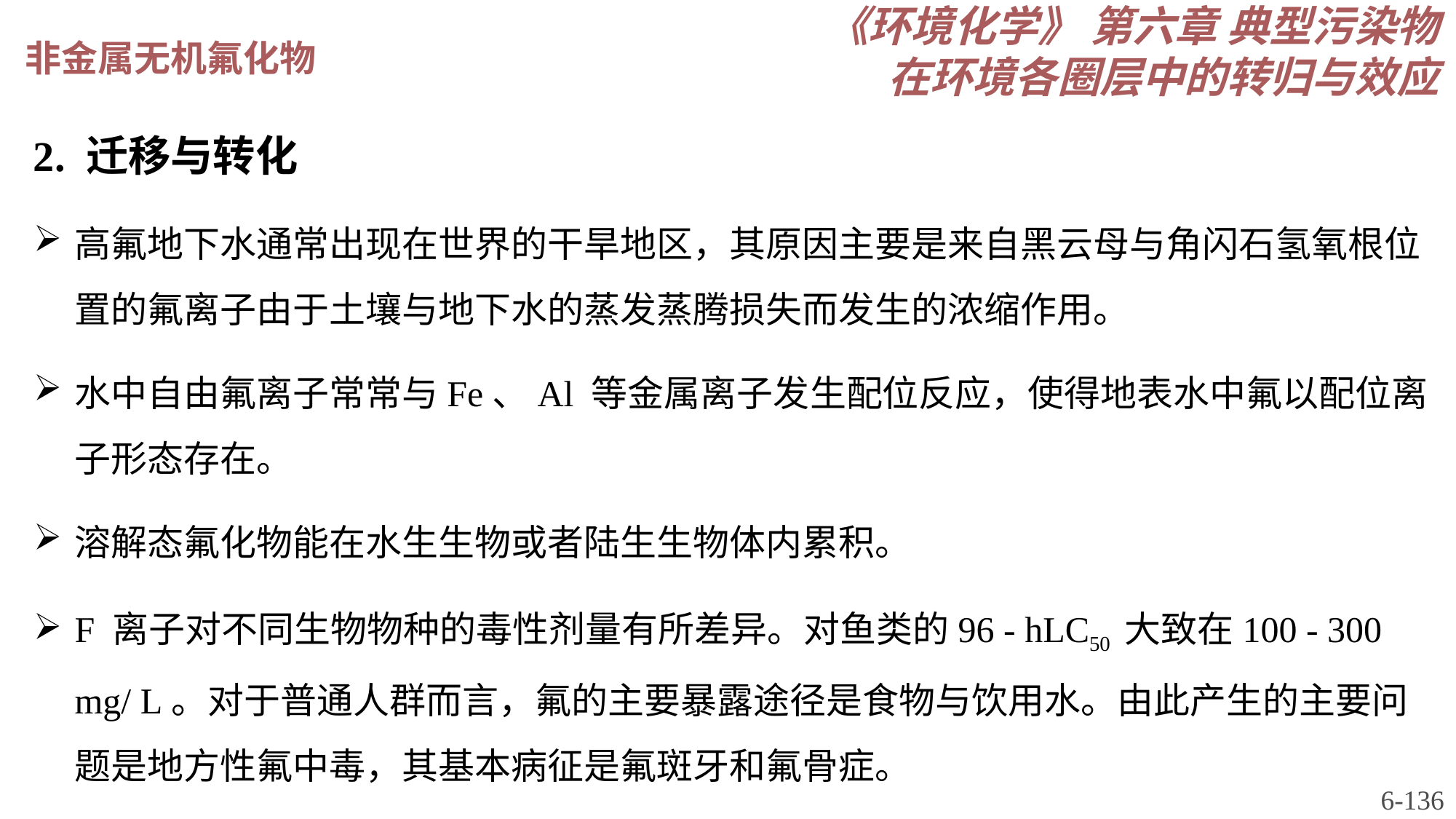

《环境化学》 第六章 典型污染物在环境各圈层中的转归与效应
非金属无机氟化物
2. 迁移与转化
高氟地下水通常出现在世界的干旱地区，其原因主要是来自黑云母与角闪石氢氧根位置的氟离子由于土壤与地下水的蒸发蒸腾损失而发生的浓缩作用。
水中自由氟离子常常与Fe、Al 等金属离子发生配位反应，使得地表水中氟以配位离子形态存在。
溶解态氟化物能在水生生物或者陆生生物体内累积。
F 离子对不同生物物种的毒性剂量有所差异。对鱼类的96 - hLC50 大致在100 - 300 mg/ L。对于普通人群而言，氟的主要暴露途径是食物与饮用水。由此产生的主要问题是地方性氟中毒，其基本病征是氟斑牙和氟骨症。
6-136